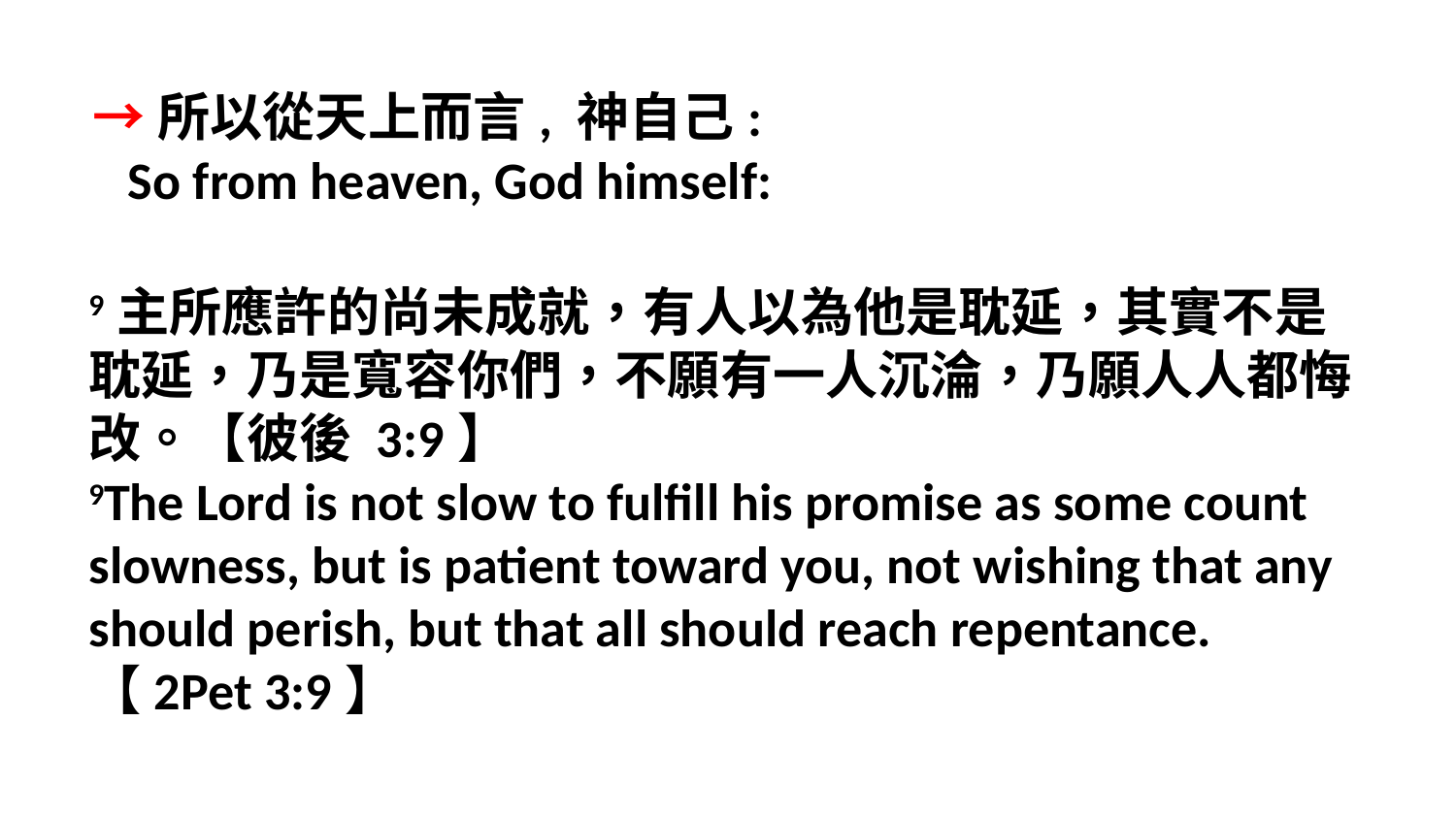

→所以從天上而言, 神自己:
   So from heaven, God himself:
9主所應許的尚未成就，有人以為他是耽延，其實不是耽延，乃是寬容你們，不願有一人沉淪，乃願人人都悔改。【彼後 3:9】
9The Lord is not slow to fulfill his promise as some count slowness, but is patient toward you, not wishing that any should perish, but that all should reach repentance.
【2Pet 3:9】